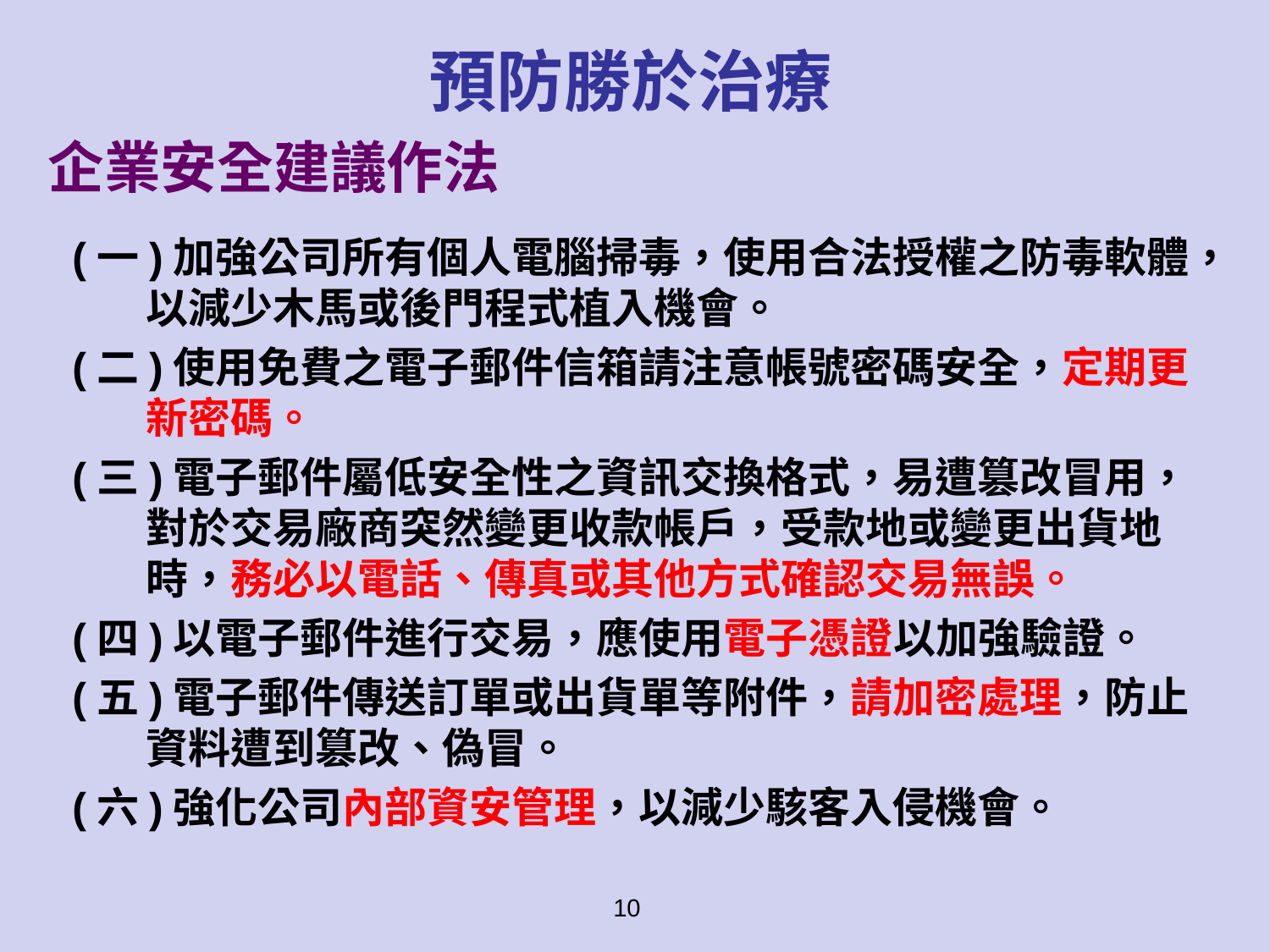

預防勝於治療
# 企業安全建議作法
(一)加強公司所有個人電腦掃毒，使用合法授權之防毒軟體，以減少木馬或後門程式植入機會。
(二)使用免費之電子郵件信箱請注意帳號密碼安全，定期更新密碼。
(三)電子郵件屬低安全性之資訊交換格式，易遭篡改冒用，對於交易廠商突然變更收款帳戶，受款地或變更出貨地時，務必以電話、傳真或其他方式確認交易無誤。
(四)以電子郵件進行交易，應使用電子憑證以加強驗證。
(五)電子郵件傳送訂單或出貨單等附件，請加密處理，防止資料遭到篡改、偽冒。
(六)強化公司內部資安管理，以減少駭客入侵機會。

10